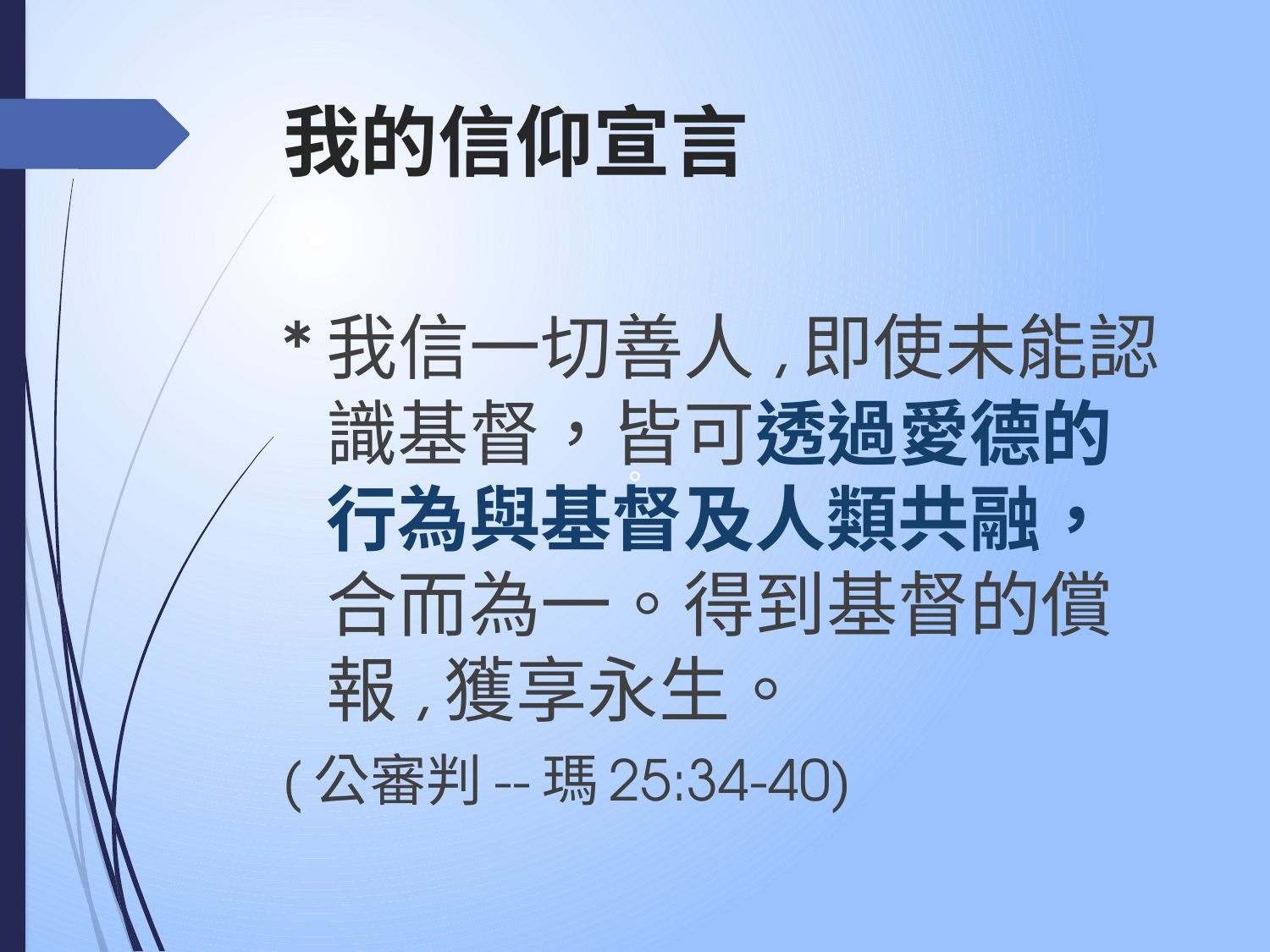

# 我的信仰宣言
*我信一切善人,即使未能認識基督，皆可透過愛德的行為與基督及人類共融，合而為一。得到基督的償報,獲享永生。
(公審判--瑪25:34-40)
。
。